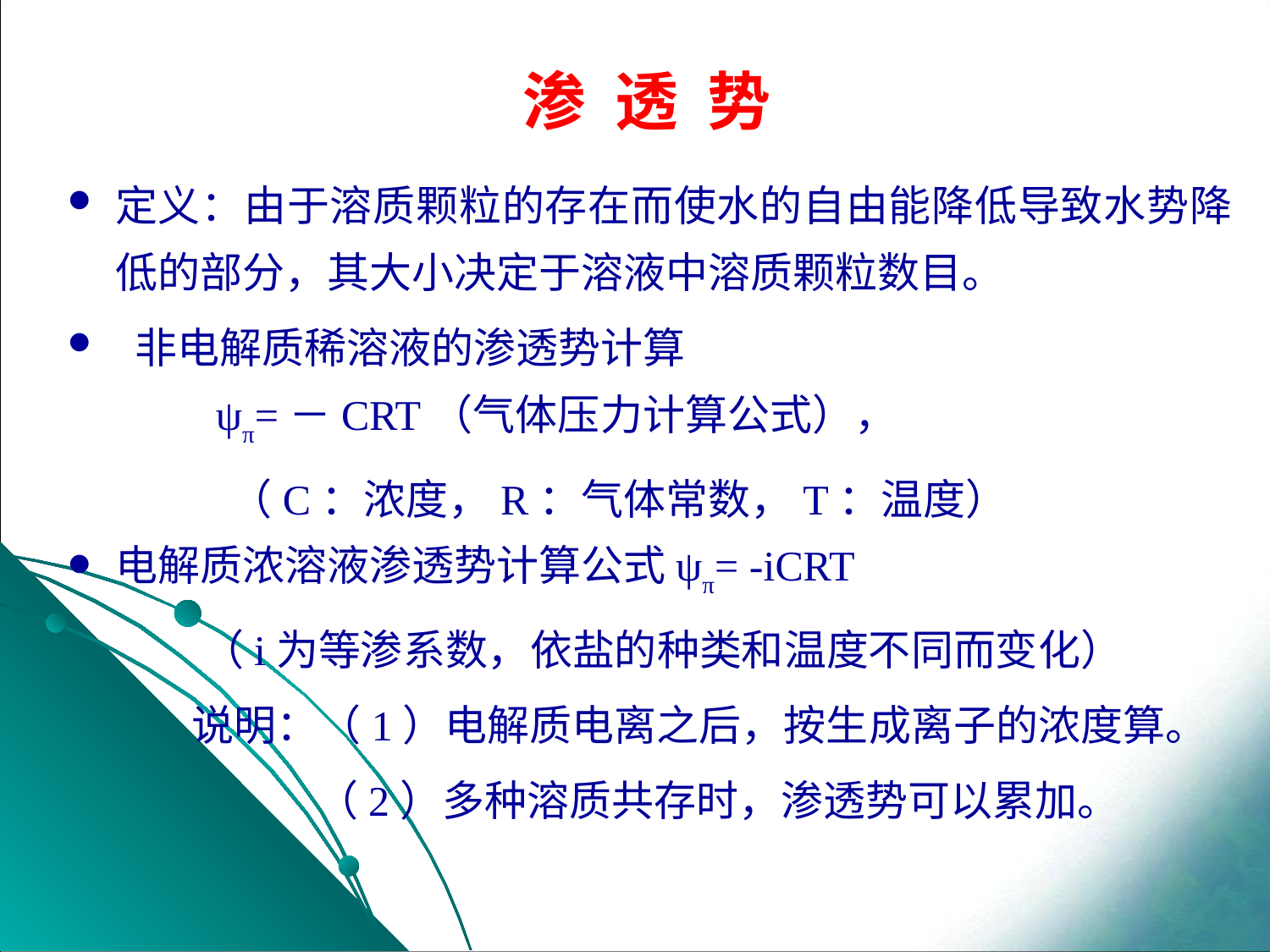

# 渗  透  势
定义：由于溶质颗粒的存在而使水的自由能降低导致水势降低的部分，其大小决定于溶液中溶质颗粒数目。
 非电解质稀溶液的渗透势计算
              ψπ=－CRT（气体压力计算公式），
                （C：浓度，R：气体常数，T：温度）
电解质浓溶液渗透势计算公式ψπ= -iCRT
             （i为等渗系数，依盐的种类和温度不同而变化）
            说明：（1）电解质电离之后，按生成离子的浓度算。
                         （2）多种溶质共存时，渗透势可以累加。